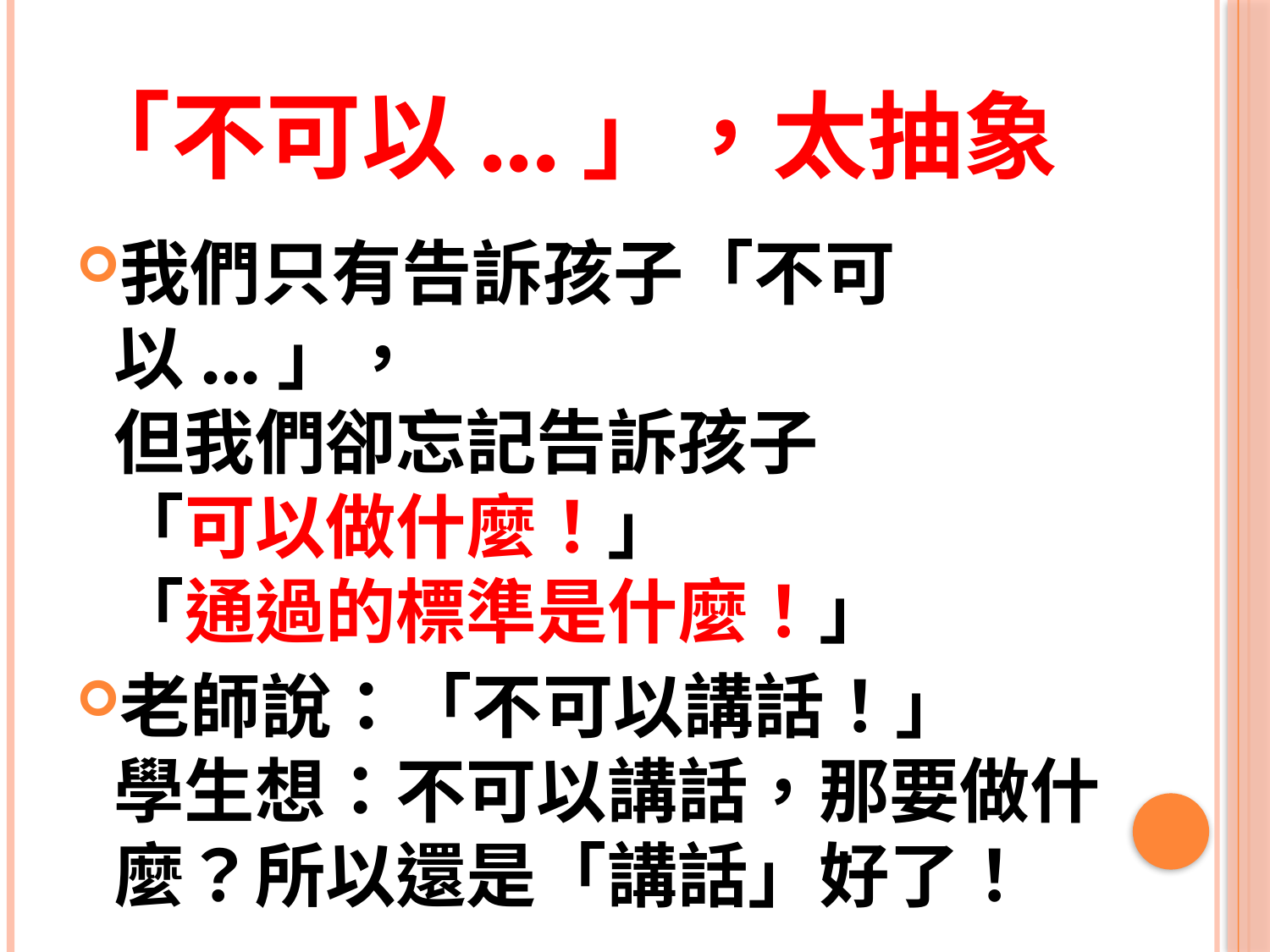

# 「不可以...」，太抽象
我們只有告訴孩子「不可以...」，
但我們卻忘記告訴孩子
「可以做什麼！」
「通過的標準是什麼！」
老師說：「不可以講話！」
學生想：不可以講話，那要做什麼？所以還是「講話」好了！